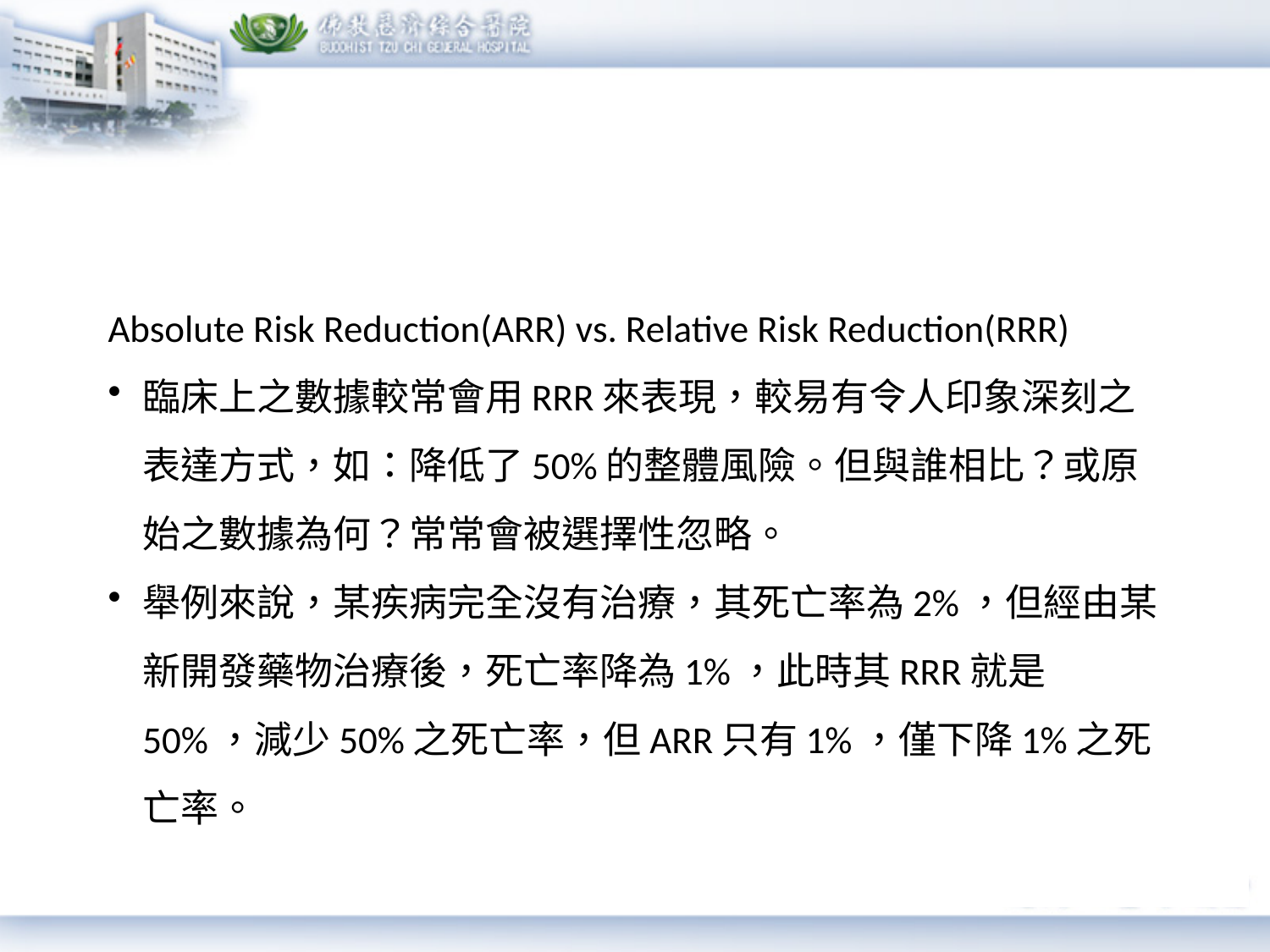

#
Absolute Risk Reduction(ARR) vs. Relative Risk Reduction(RRR)
臨床上之數據較常會用RRR來表現，較易有令人印象深刻之表達方式，如：降低了50%的整體風險。但與誰相比？或原始之數據為何？常常會被選擇性忽略。
舉例來說，某疾病完全沒有治療，其死亡率為2%，但經由某新開發藥物治療後，死亡率降為1%，此時其RRR就是50%，減少50%之死亡率，但ARR只有1%，僅下降1%之死亡率。